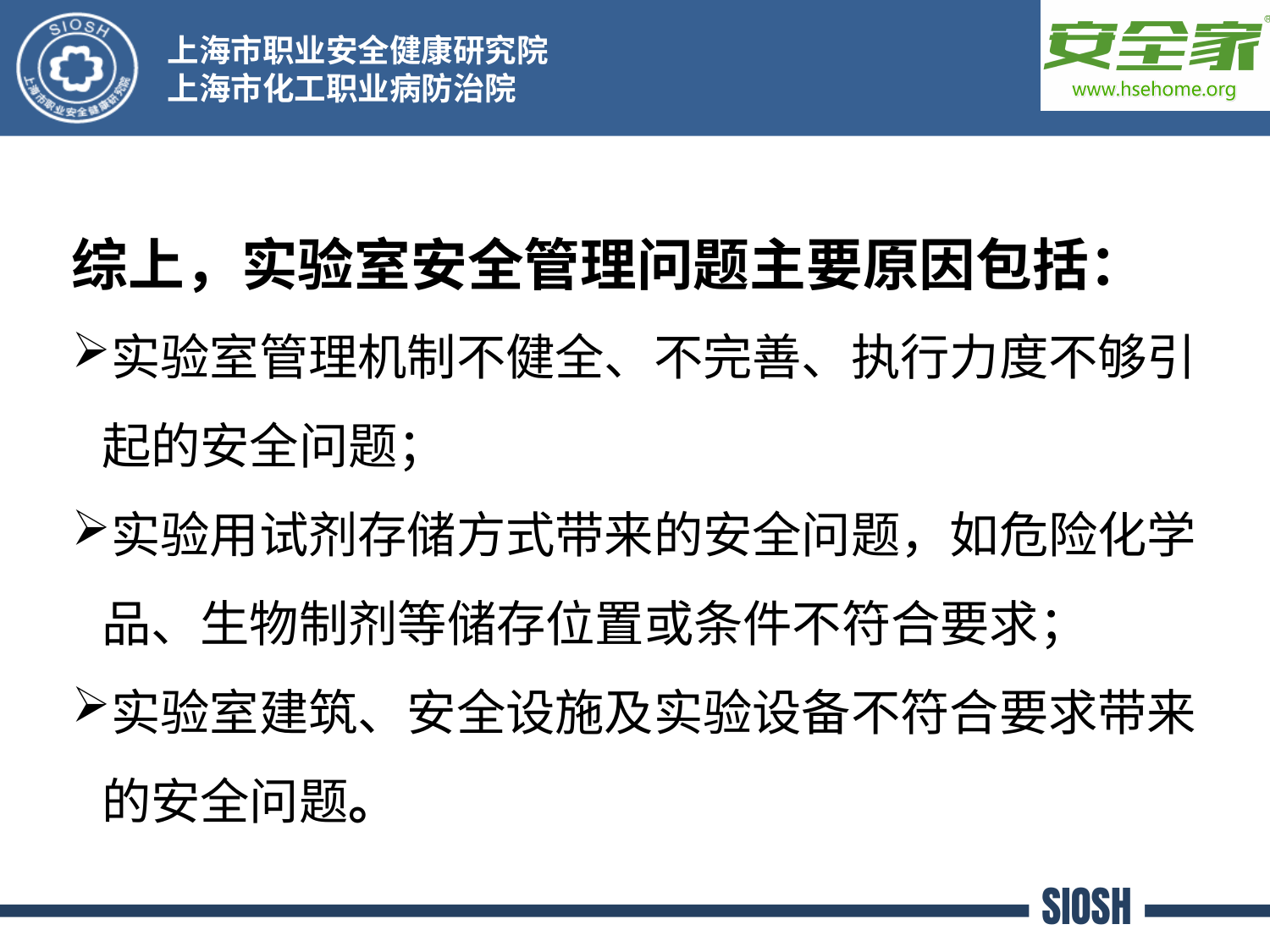

综上，实验室安全管理问题主要原因包括：
实验室管理机制不健全、不完善、执行力度不够引起的安全问题；
实验用试剂存储方式带来的安全问题，如危险化学品、生物制剂等储存位置或条件不符合要求；
实验室建筑、安全设施及实验设备不符合要求带来的安全问题。